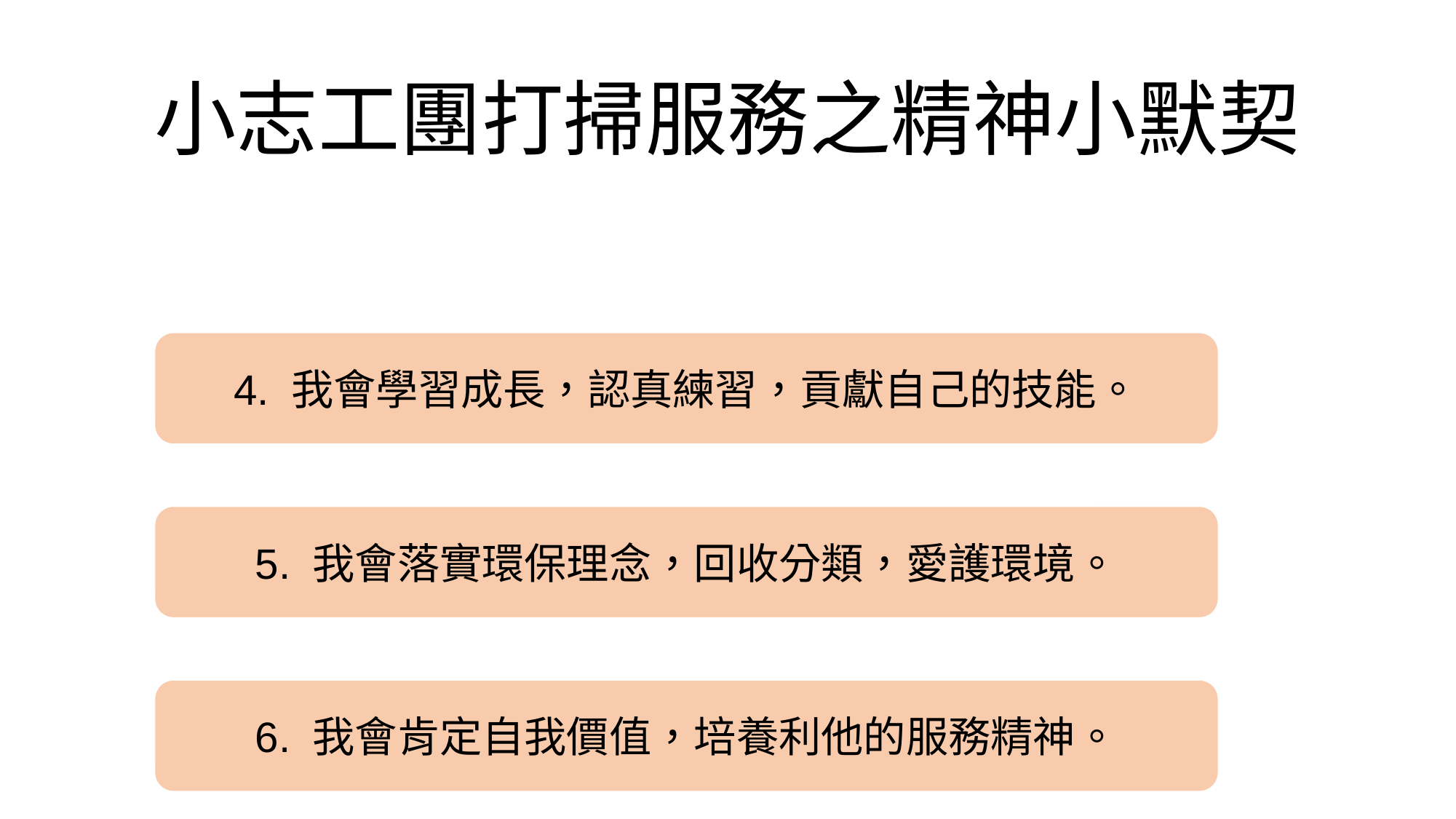

# 小志工團打掃服務之精神小默契
4. 我會學習成長，認真練習，貢獻自己的技能。
5. 我會落實環保理念，回收分類，愛護環境。
6. 我會肯定自我價值，培養利他的服務精神。